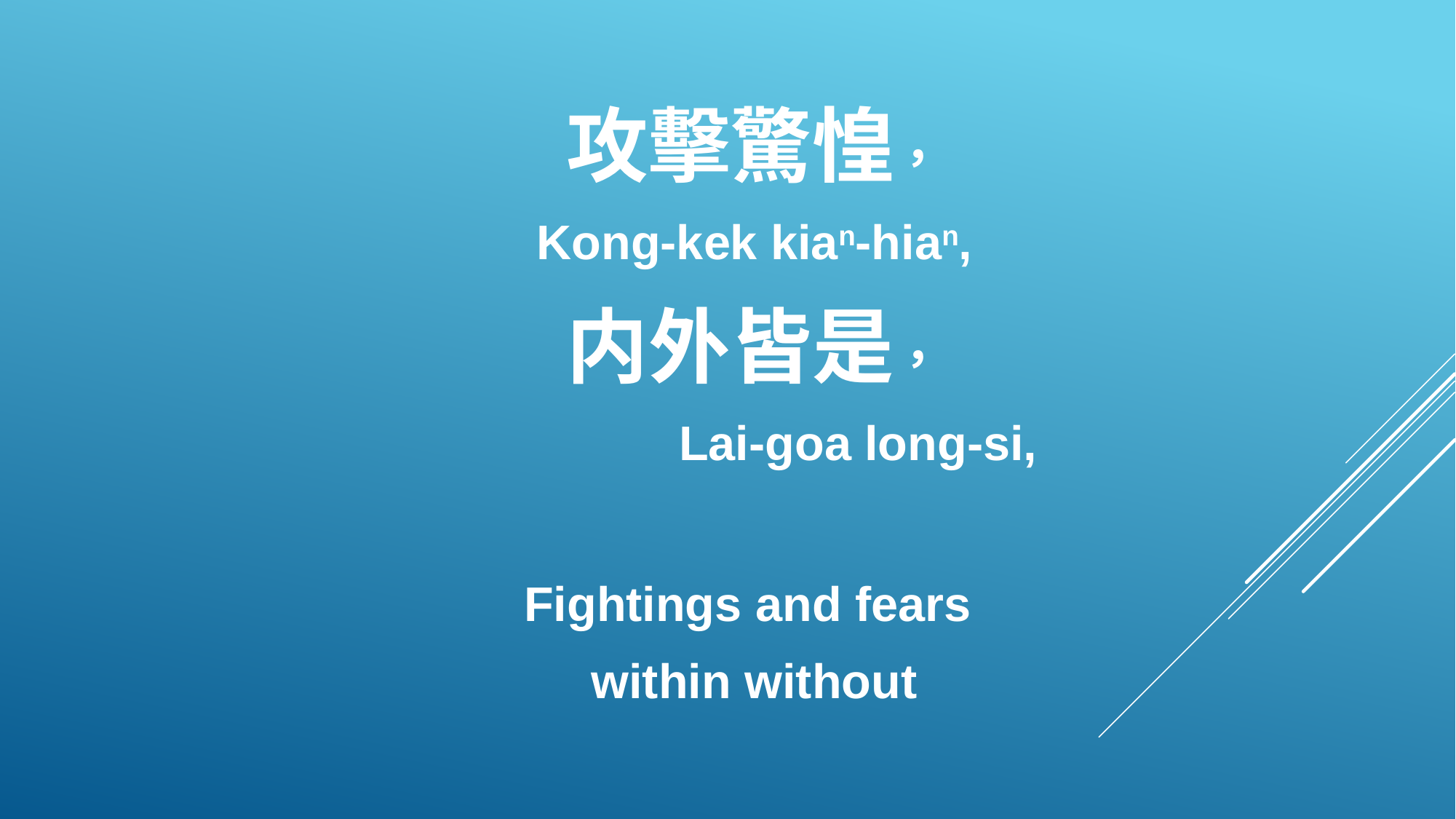

攻擊驚惶，
Kong-kek kian-hian,
内外皆是，
                                     Lai-goa long-si,

Fightings and fears
within without